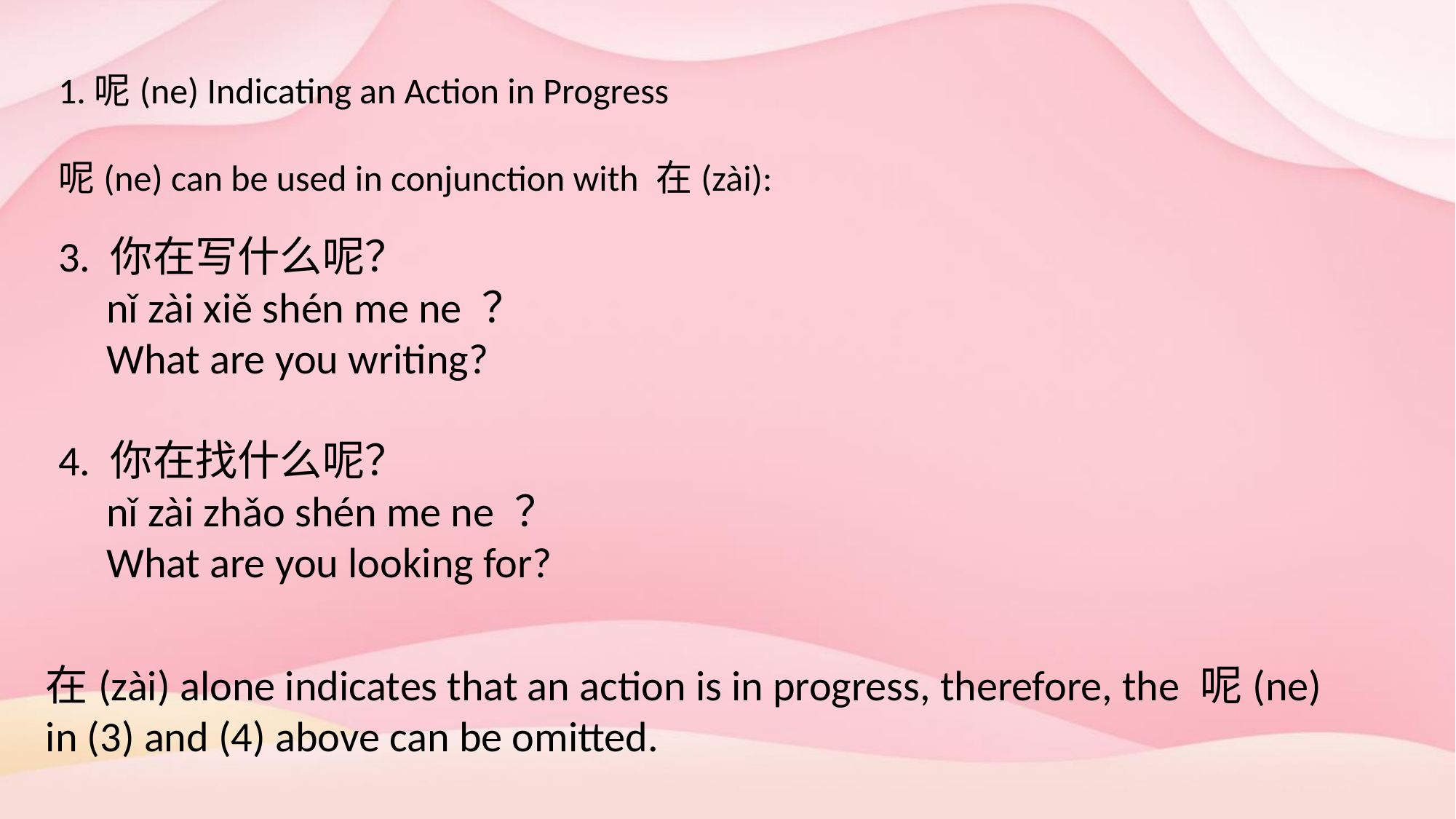

1.呢(ne) Indicating an Action in Progress
呢(ne) can be used in conjunction with 在(zài):
3. 你在写什么呢？
     nǐ zài xiě shén me ne ？
     What are you writing?

4. 你在找什么呢？
     nǐ zài zhǎo shén me ne ？
     What are you looking for?
在(zài) alone indicates that an action is in progress, therefore, the 呢(ne) in (3) and (4) above can be omitted.